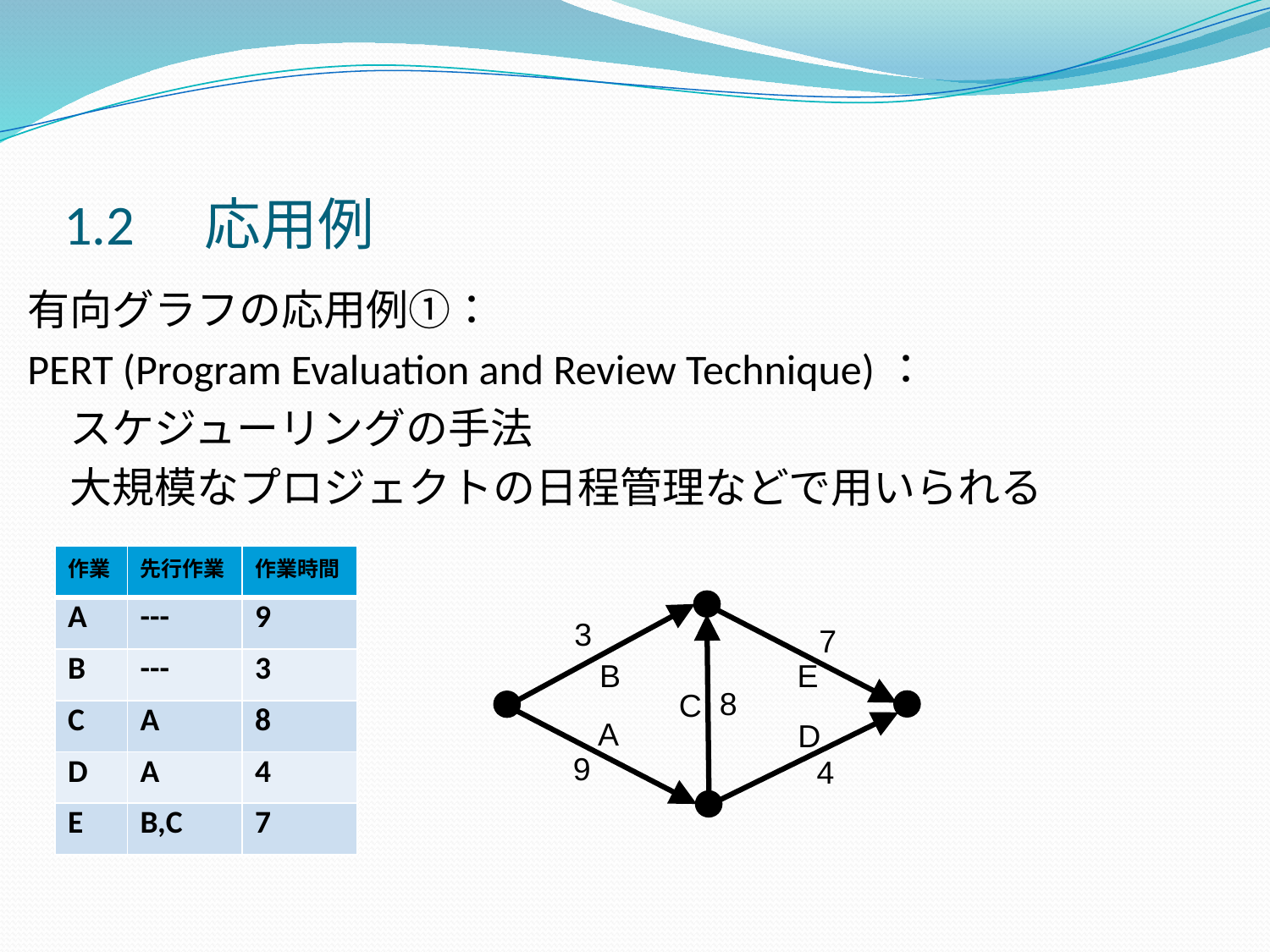

# 1.2　応用例

有向グラフの応用例①：
PERT (Program Evaluation and Review Technique)：
　スケジューリングの手法
　大規模なプロジェクトの日程管理などで用いられる

| 作業 | 先行作業 | 作業時間 |
| --- | --- | --- |
| A | --- | 9 |
| B | --- | 3 |
| C | A | 8 |
| D | A | 4 |
| E | B,C | 7 |

3
7
B
E
8
C

A
D
9
4